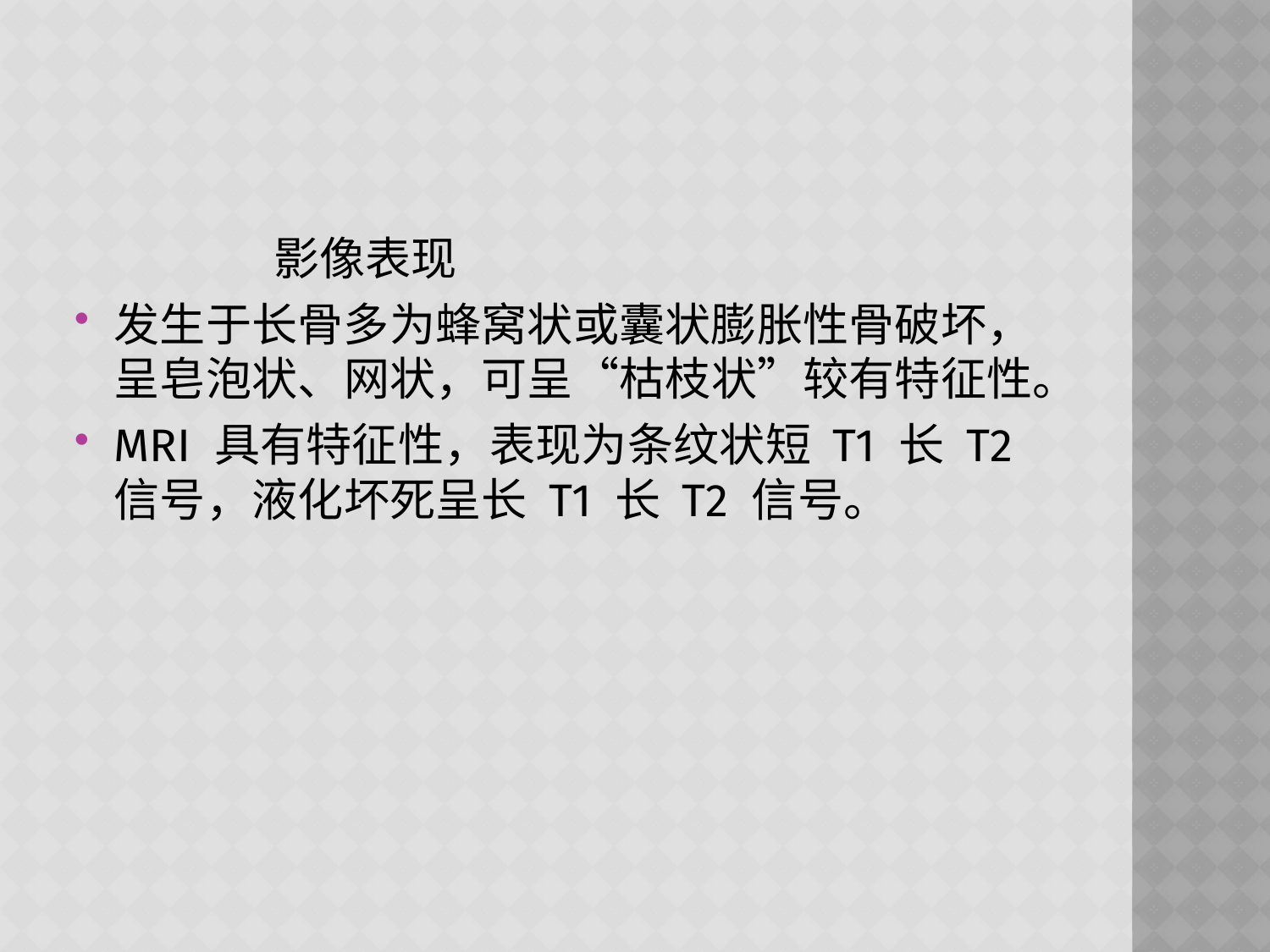

#
                  影像表现
发生于长骨多为蜂窝状或囊状膨胀性骨破坏，呈皂泡状、网状，可呈“枯枝状”较有特征性。
MRI 具有特征性，表现为条纹状短 T1 长 T2 信号，液化坏死呈长 T1 长 T2 信号。